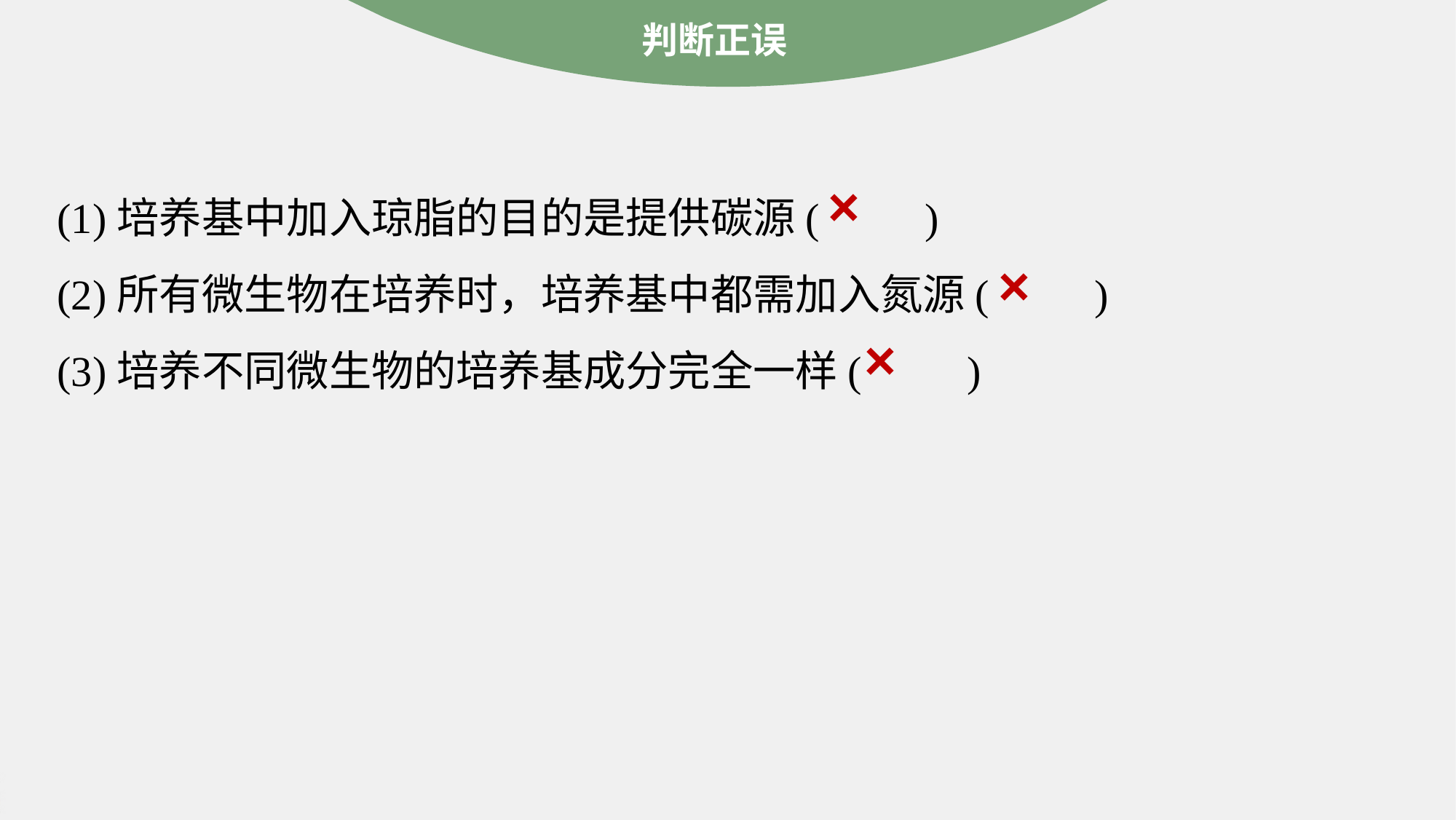

判断正误
(1)培养基中加入琼脂的目的是提供碳源(　　)
(2)所有微生物在培养时，培养基中都需加入氮源(　　)
(3)培养不同微生物的培养基成分完全一样(　　)
×
×
×